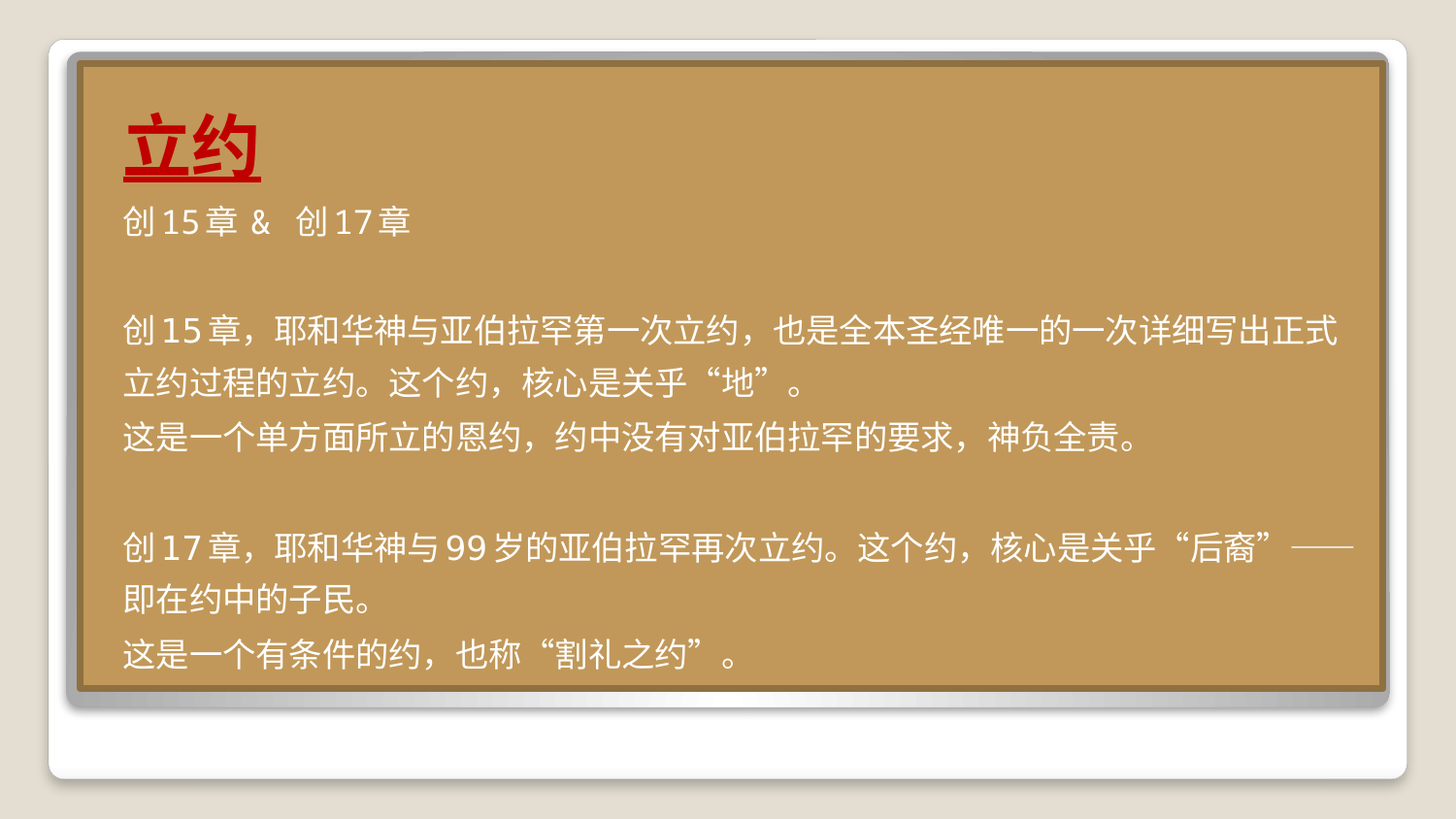

立约
创15章 & 创17章

创15章，耶和华神与亚伯拉罕第一次立约，也是全本圣经唯一的一次详细写出正式立约过程的立约。这个约，核心是关乎“地”。
这是一个单方面所立的恩约，约中没有对亚伯拉罕的要求，神负全责。

创17章，耶和华神与99岁的亚伯拉罕再次立约。这个约，核心是关乎“后裔”——即在约中的子民。
这是一个有条件的约，也称“割礼之约”。